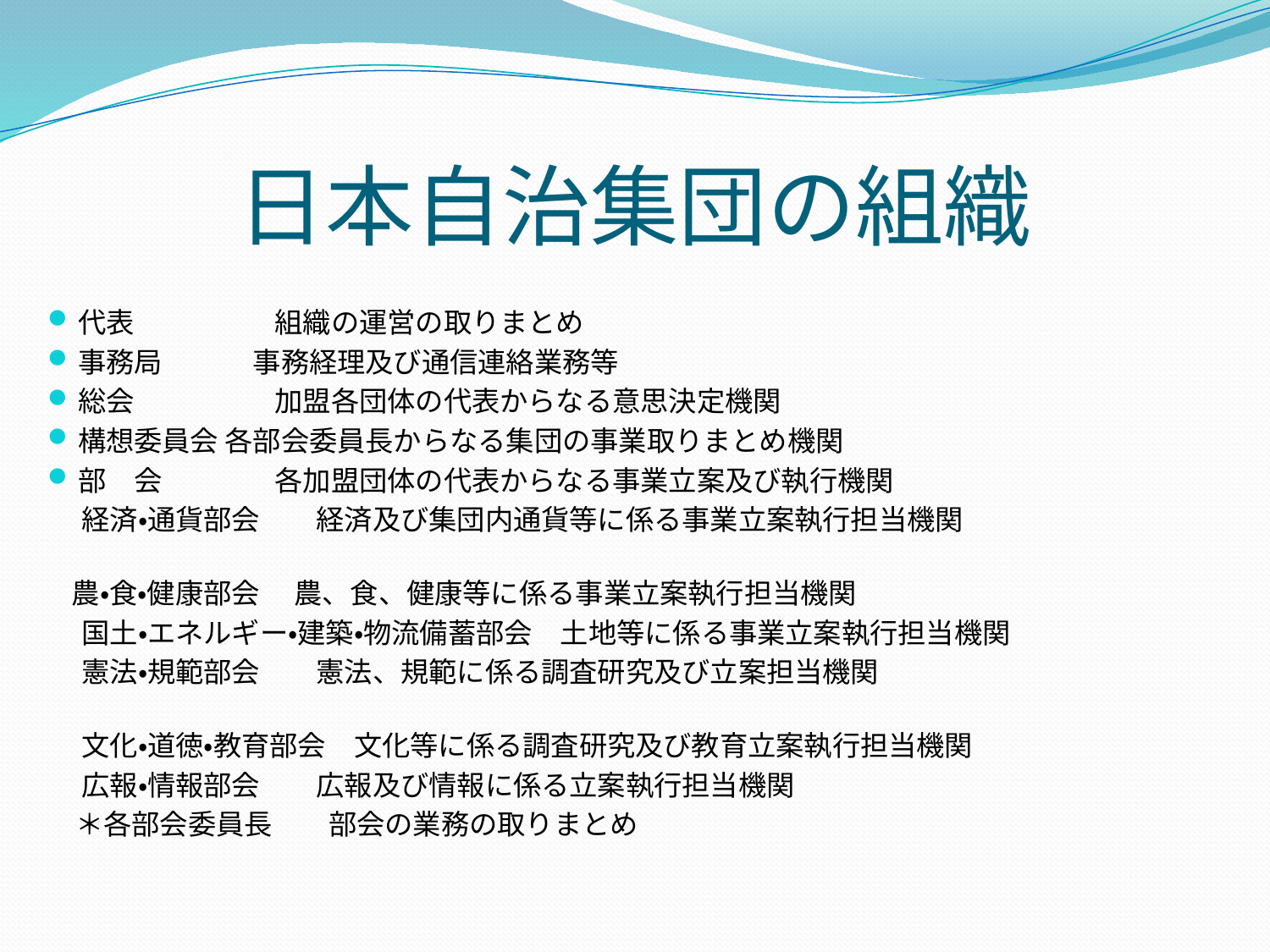

# 日本自治集団の組織
代表　　　　　組織の運営の取りまとめ
事務局　　 　事務経理及び通信連絡業務等
総会　　　　　加盟各団体の代表からなる意思決定機関
構想委員会 各部会委員長からなる集団の事業取りまとめ機関
部　会　　　　各加盟団体の代表からなる事業立案及び執行機関
　 経済・通貨部会　　経済及び集団内通貨等に係る事業立案執行担当機関
   農・食・健康部会　 農、食、健康等に係る事業立案執行担当機関
　 国土・エネルギー・建築・物流備蓄部会　土地等に係る事業立案執行担当機関
　 憲法・規範部会　　憲法、規範に係る調査研究及び立案担当機関
　 文化・道徳・教育部会　文化等に係る調査研究及び教育立案執行担当機関
　 広報・情報部会　　広報及び情報に係る立案執行担当機関
　＊各部会委員長　　部会の業務の取りまとめ